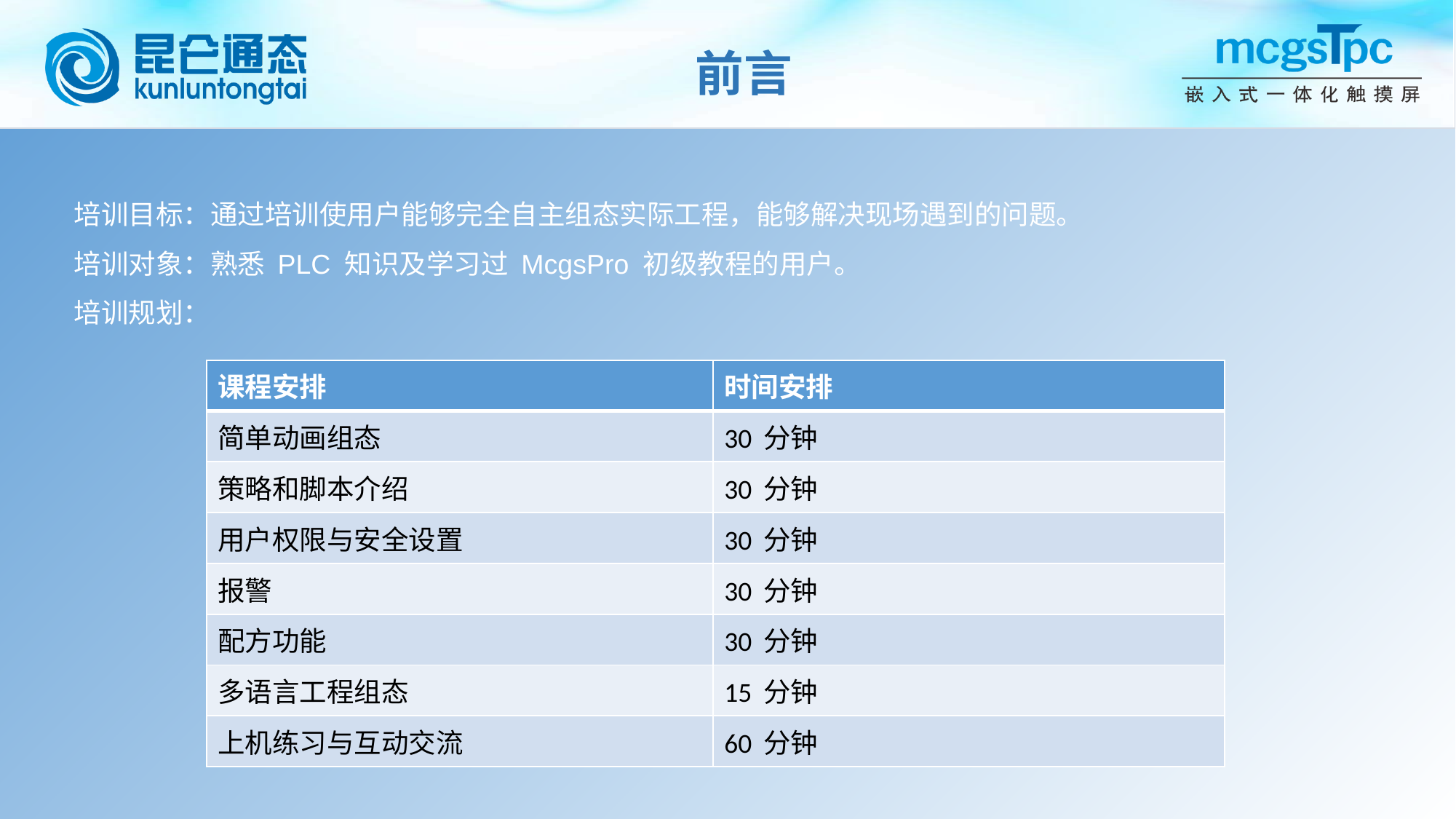

前言
培训目标：通过培训使用户能够完全自主组态实际工程，能够解决现场遇到的问题。
培训对象：熟悉 PLC 知识及学习过 McgsPro 初级教程的用户。
培训规划：
| 课程安排 | 时间安排 |
| --- | --- |
| 简单动画组态 | 30 分钟 |
| 策略和脚本介绍 | 30 分钟 |
| 用户权限与安全设置 | 30 分钟 |
| 报警 | 30 分钟 |
| 配方功能 | 30 分钟 |
| 多语言工程组态 | 15 分钟 |
| 上机练习与互动交流 | 60 分钟 |